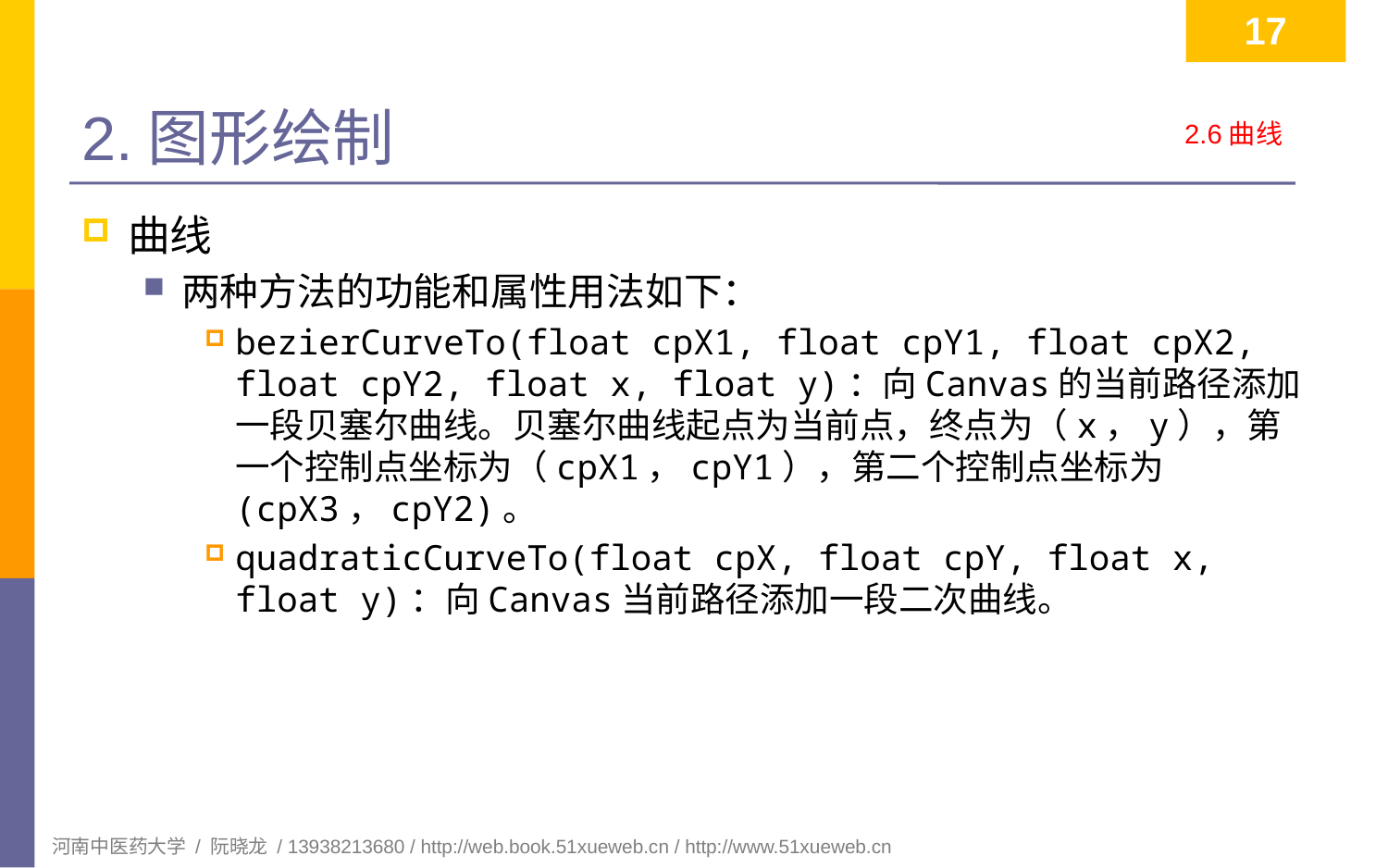

17
# 2.图形绘制
2.6曲线
曲线
两种方法的功能和属性用法如下：
bezierCurveTo(float cpX1, float cpY1, float cpX2, float cpY2, float x, float y)：向Canvas的当前路径添加一段贝塞尔曲线。贝塞尔曲线起点为当前点，终点为（x，y），第一个控制点坐标为（cpX1，cpY1），第二个控制点坐标为(cpX3，cpY2)。
quadraticCurveTo(float cpX, float cpY, float x, float y)：向Canvas当前路径添加一段二次曲线。